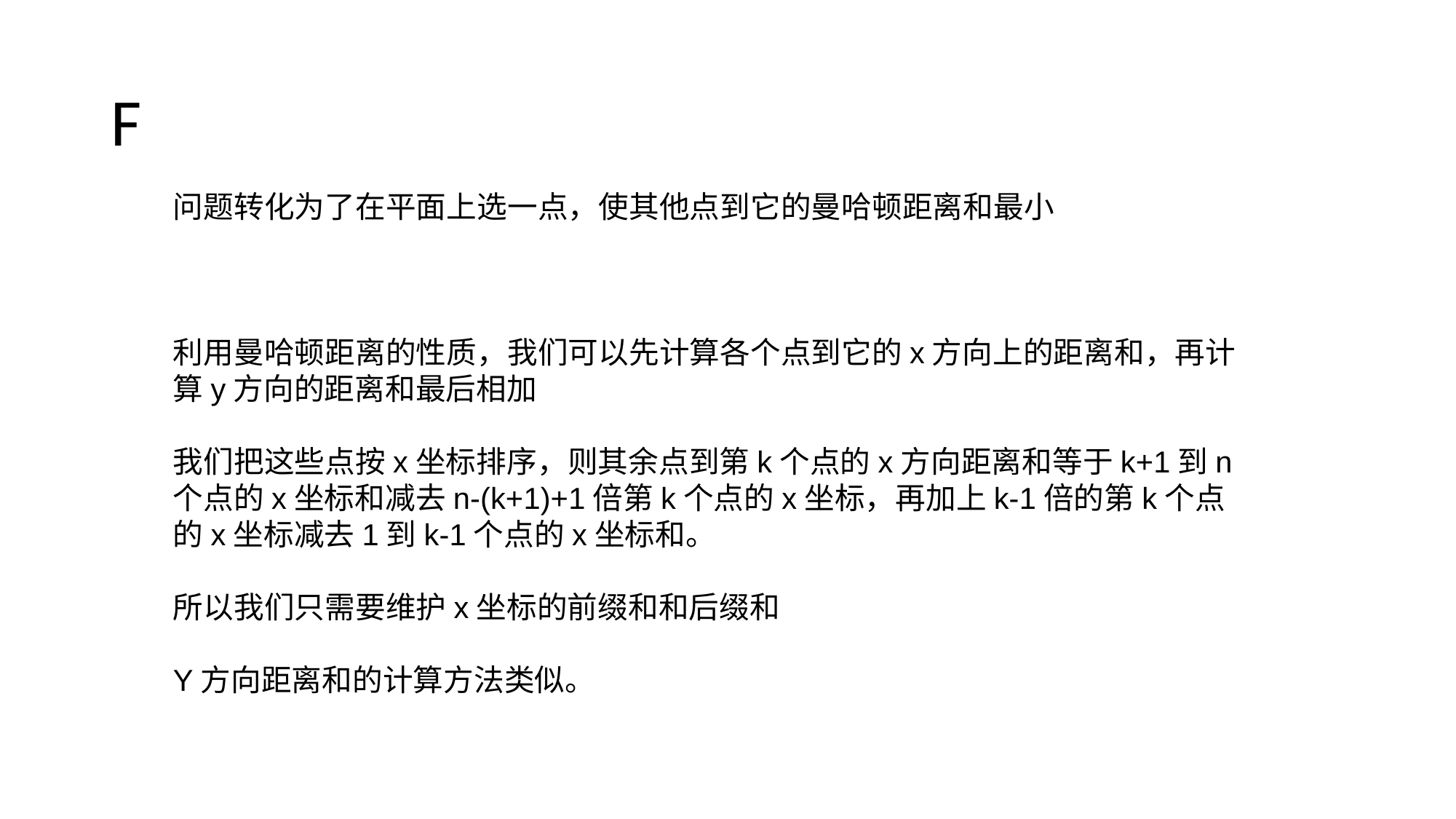

F
问题转化为了在平面上选一点，使其他点到它的曼哈顿距离和最小

利用曼哈顿距离的性质，我们可以先计算各个点到它的x方向上的距离和，再计算y方向的距离和最后相加

我们把这些点按x坐标排序，则其余点到第k个点的x方向距离和等于k+1到n个点的x坐标和减去n-(k+1)+1倍第k个点的x坐标，再加上k-1倍的第k个点的x坐标减去1到k-1个点的x坐标和。

所以我们只需要维护x坐标的前缀和和后缀和

Y方向距离和的计算方法类似。